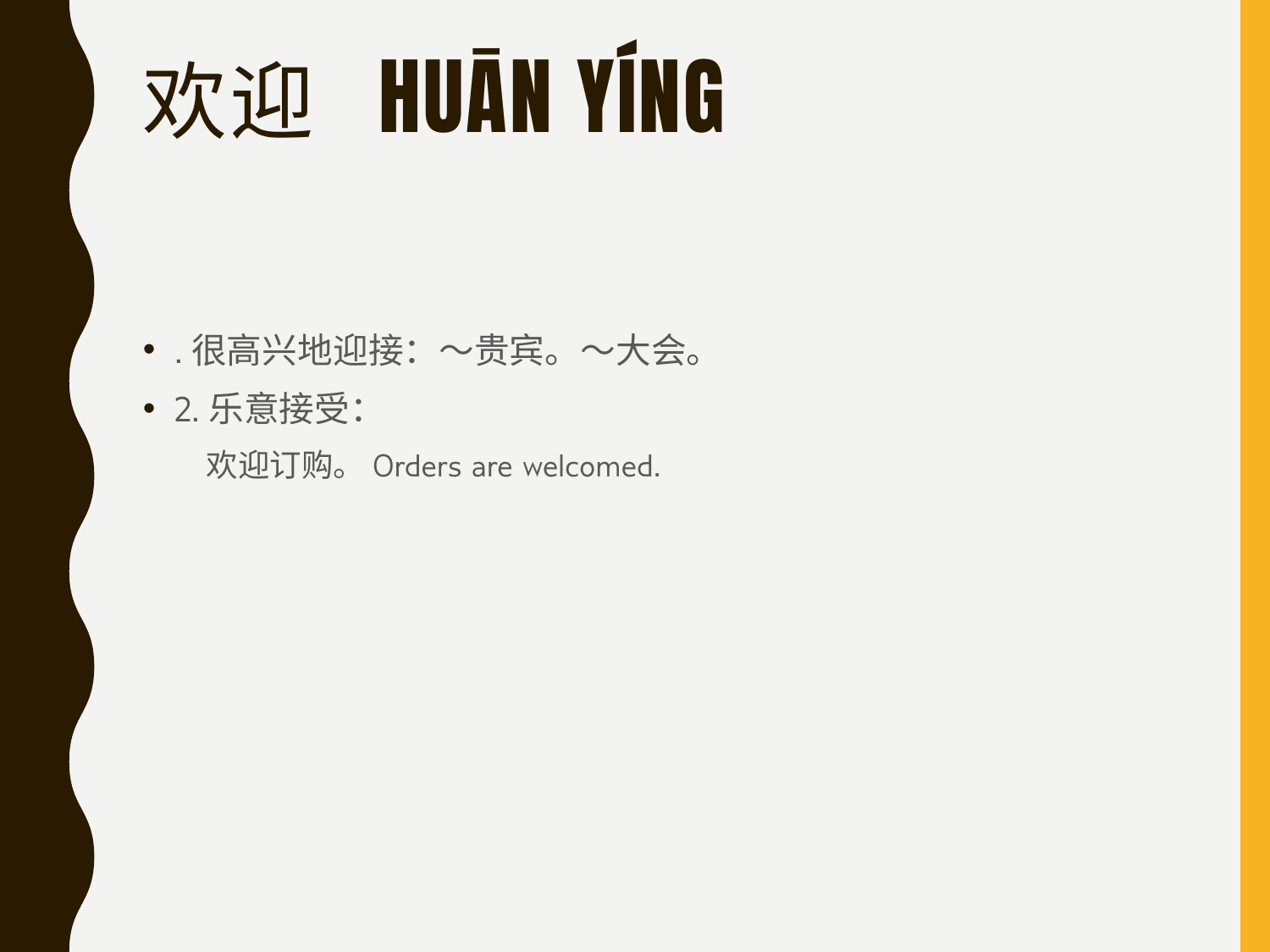

# 欢迎  huān yíng
.很高兴地迎接：～贵宾。～大会。
2.乐意接受：
欢迎订购。Orders are welcomed.